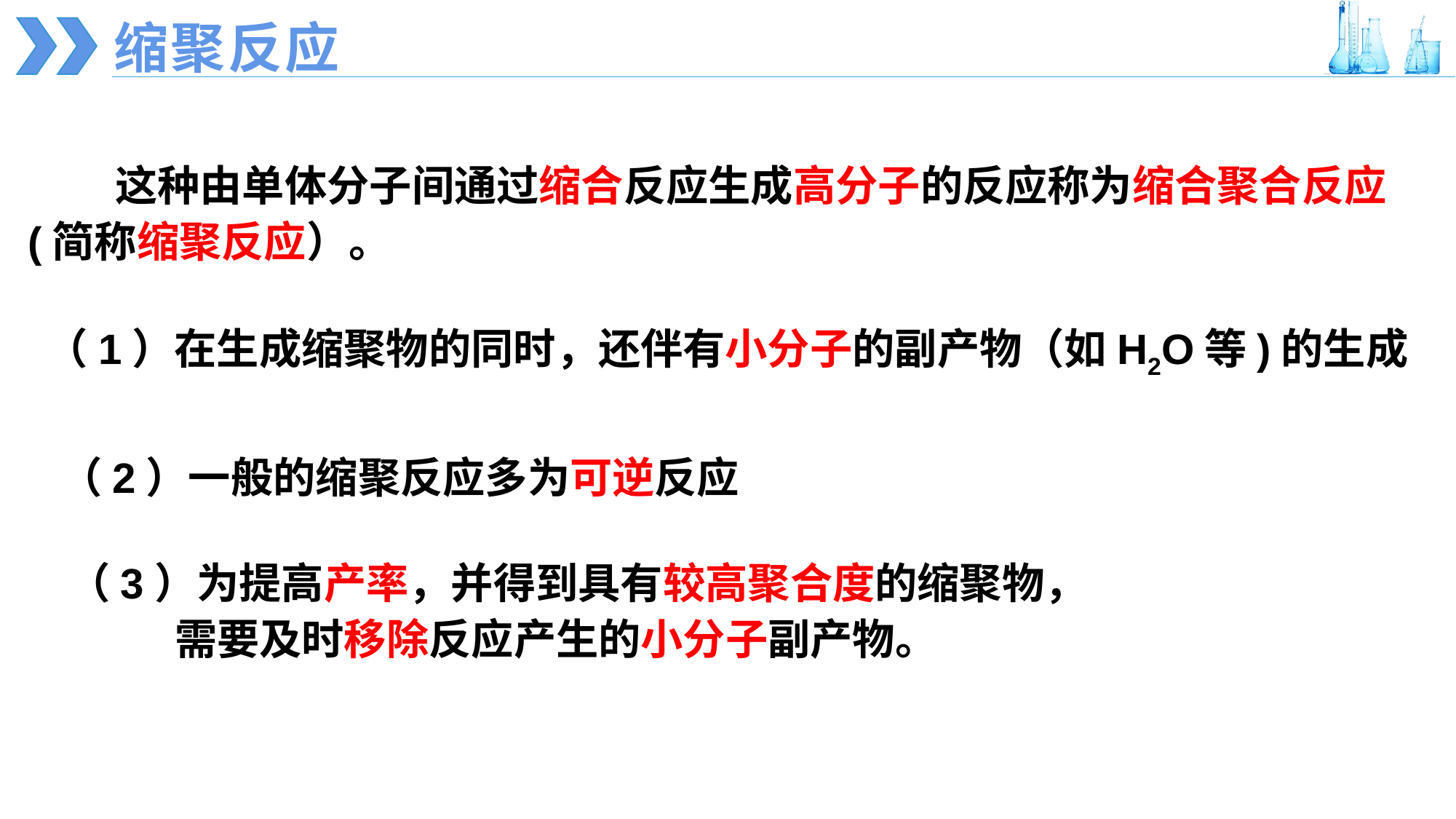

缩聚反应
        这种由单体分子间通过缩合反应生成高分子的反应称为缩合聚合反应(简称缩聚反应）。
（1）在生成缩聚物的同时，还伴有小分子的副产物（如H2O等)的生成
（2）一般的缩聚反应多为可逆反应
（3）为提高产率，并得到具有较高聚合度的缩聚物，
          需要及时移除反应产生的小分子副产物。